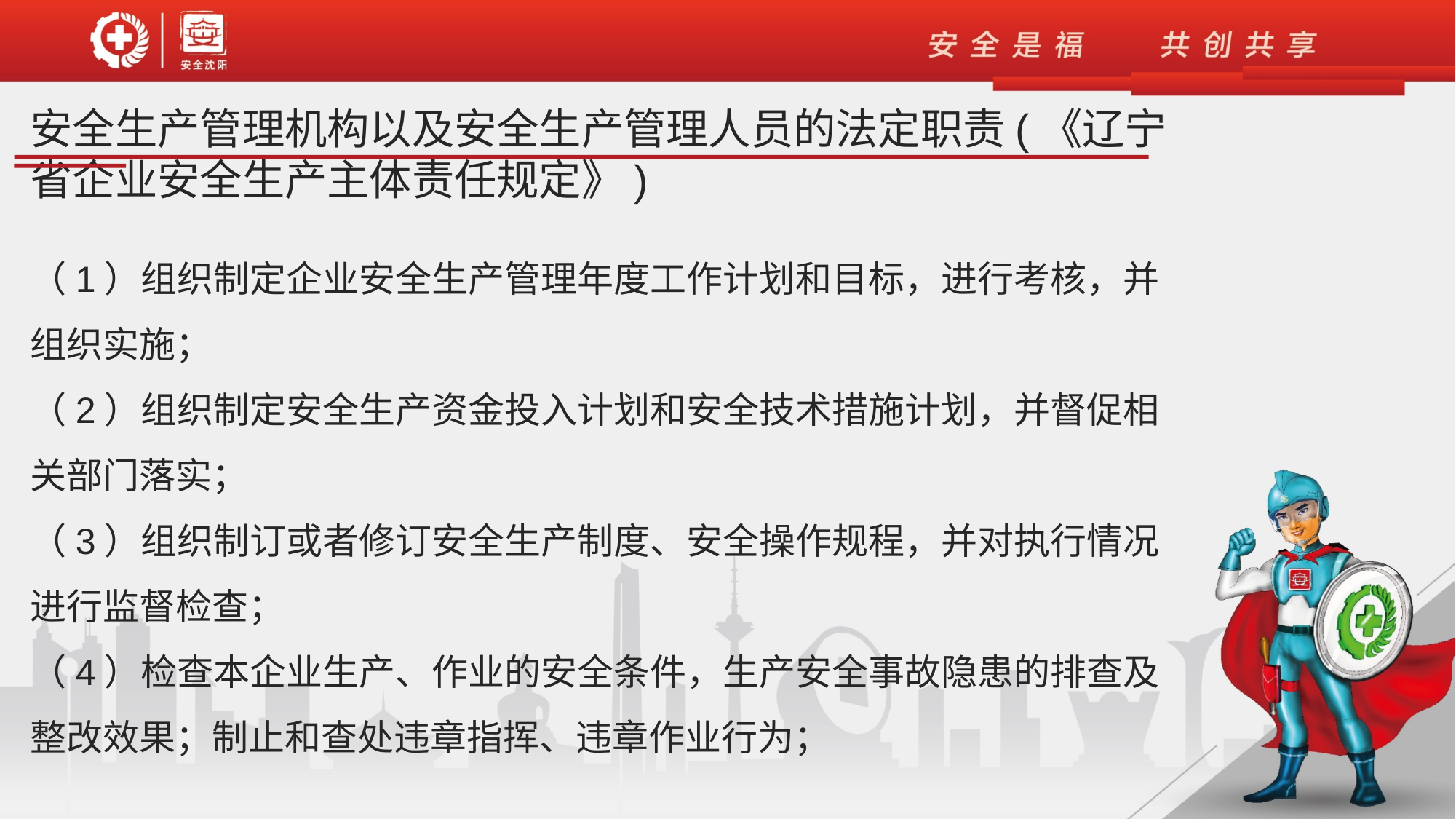

安全生产管理机构以及安全生产管理人员的法定职责(《辽宁省企业安全生产主体责任规定》)

（1）组织制定企业安全生产管理年度工作计划和目标，进行考核，并组织实施；
（2）组织制定安全生产资金投入计划和安全技术措施计划，并督促相关部门落实；
（3）组织制订或者修订安全生产制度、安全操作规程，并对执行情况进行监督检查；
（4）检查本企业生产、作业的安全条件，生产安全事故隐患的排查及整改效果；制止和查处违章指挥、违章作业行为；